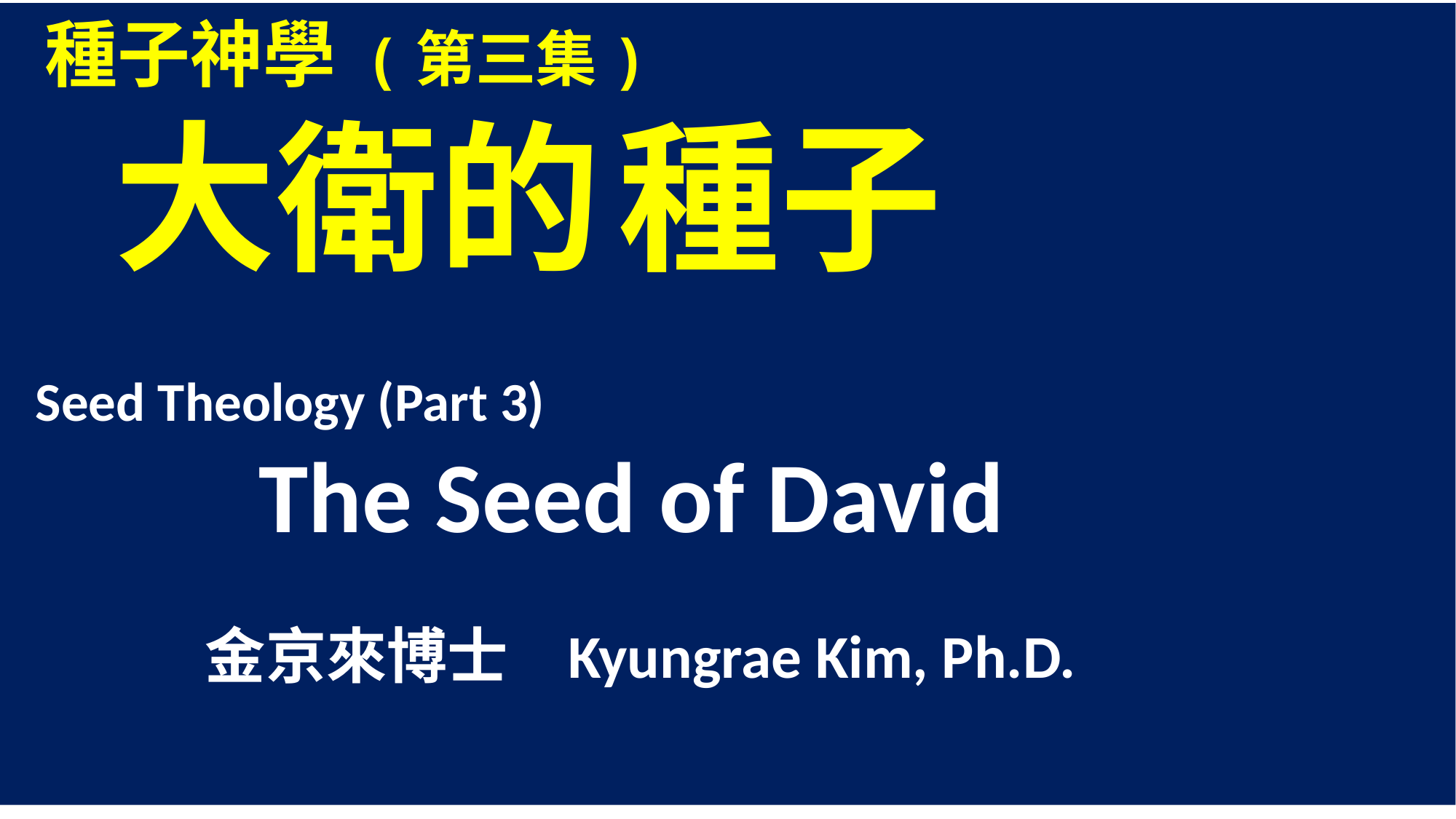

種子神學 (第三集)
                          大衛的  種子

  Seed Theology (Part 3)
           The Seed of David

             金京來博士   Kyungrae Kim, Ph.D.